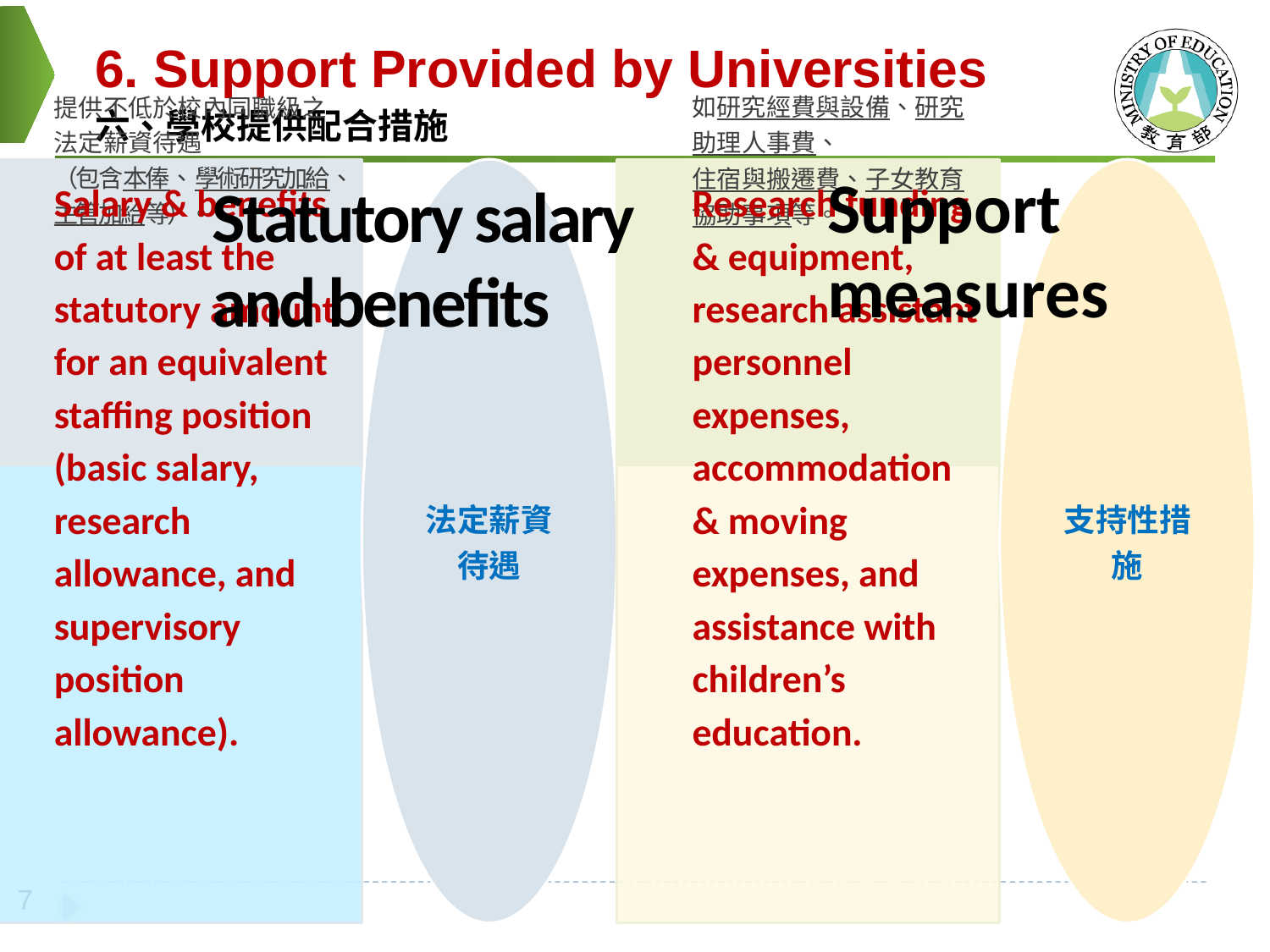

6. Support Provided by Universities
六、學校提供配合措施

Support measures
法定薪資待遇
支持性措施
如研究經費與設備、研究助理人事費、
Statutory salary and benefits
7